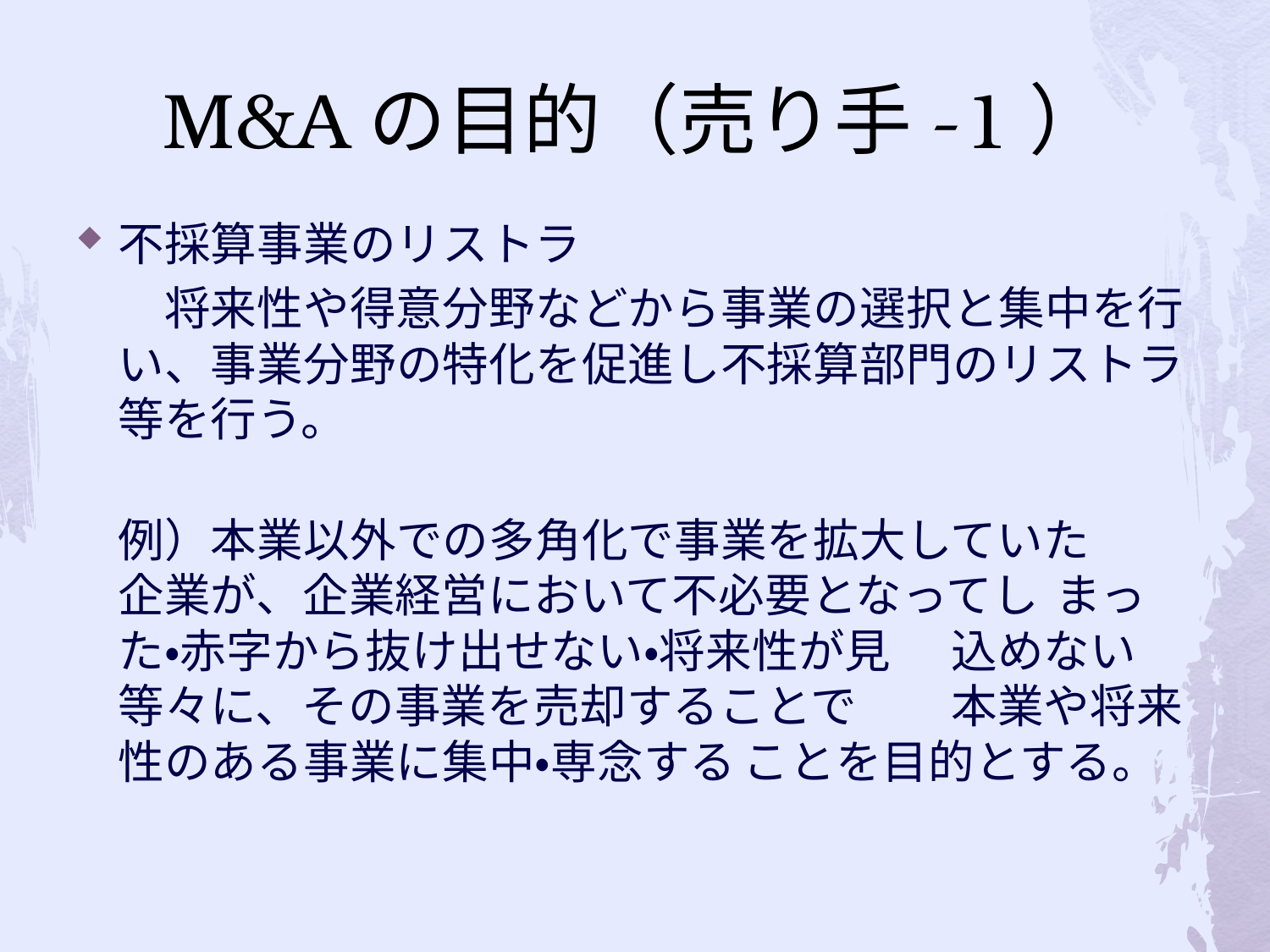

# M&Aの目的（売り手-1）
不採算事業のリストラ
	　将来性や得意分野などから事業の選択と集中を行い、事業分野の特化を促進し不採算部門のリストラ等を行う。
	例）本業以外での多角化で事業を拡大していた	企業が、企業経営において不必要となってし	まった・赤字から抜け出せない・将来性が見	込めない等々に、その事業を売却することで	本業や将来性のある事業に集中・専念する	ことを目的とする。